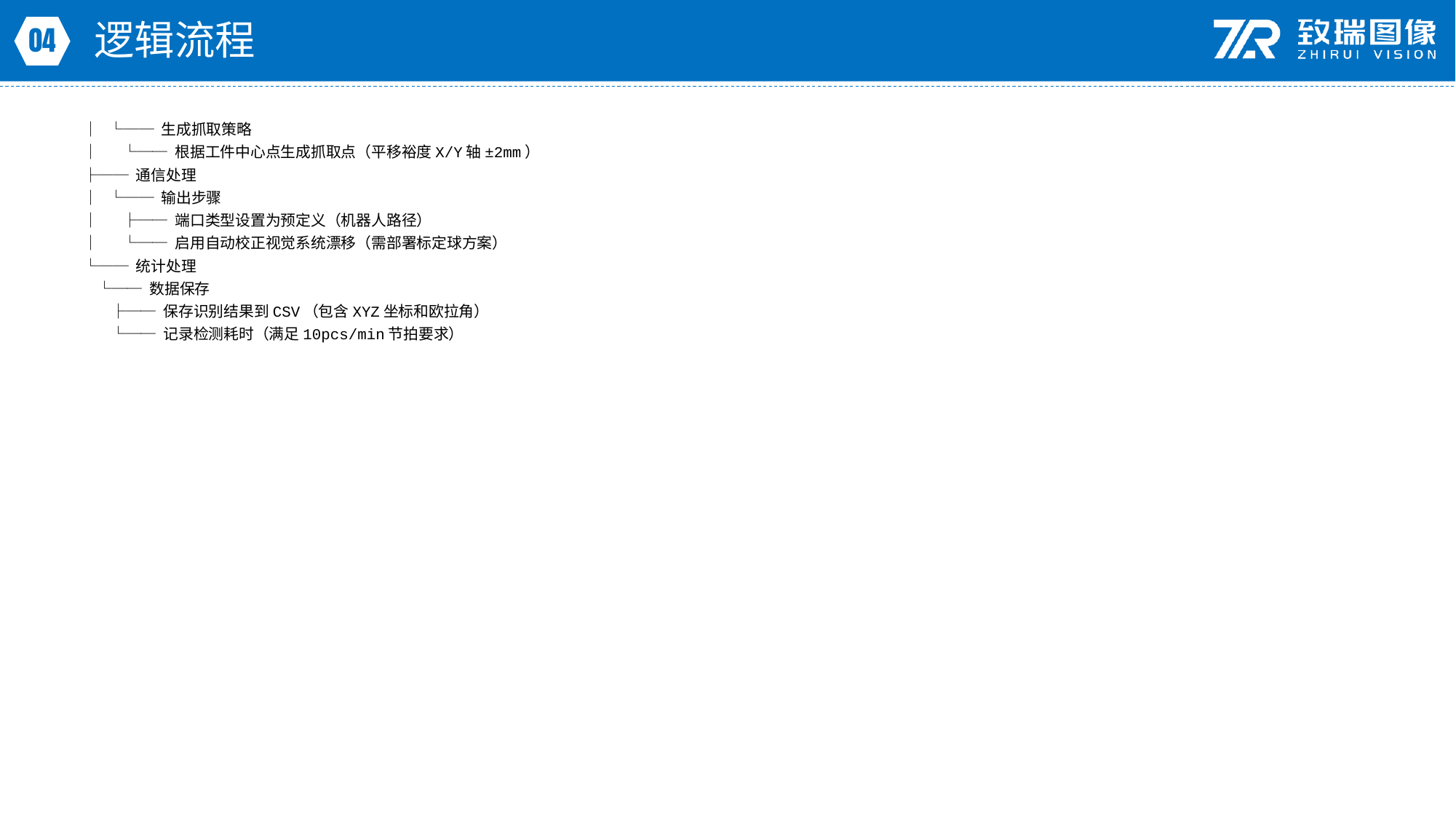

逻辑流程
04

│   └── 生成抓取策略
│       └── 根据工件中心点生成抓取点（平移裕度X/Y轴±2mm）
├── 通信处理
│   └── 输出步骤
│       ├── 端口类型设置为预定义（机器人路径）
│       └── 启用自动校正视觉系统漂移（需部署标定球方案）
└── 统计处理
    └── 数据保存
        ├── 保存识别结果到CSV（包含XYZ坐标和欧拉角）
        └── 记录检测耗时（满足10pcs/min节拍要求）